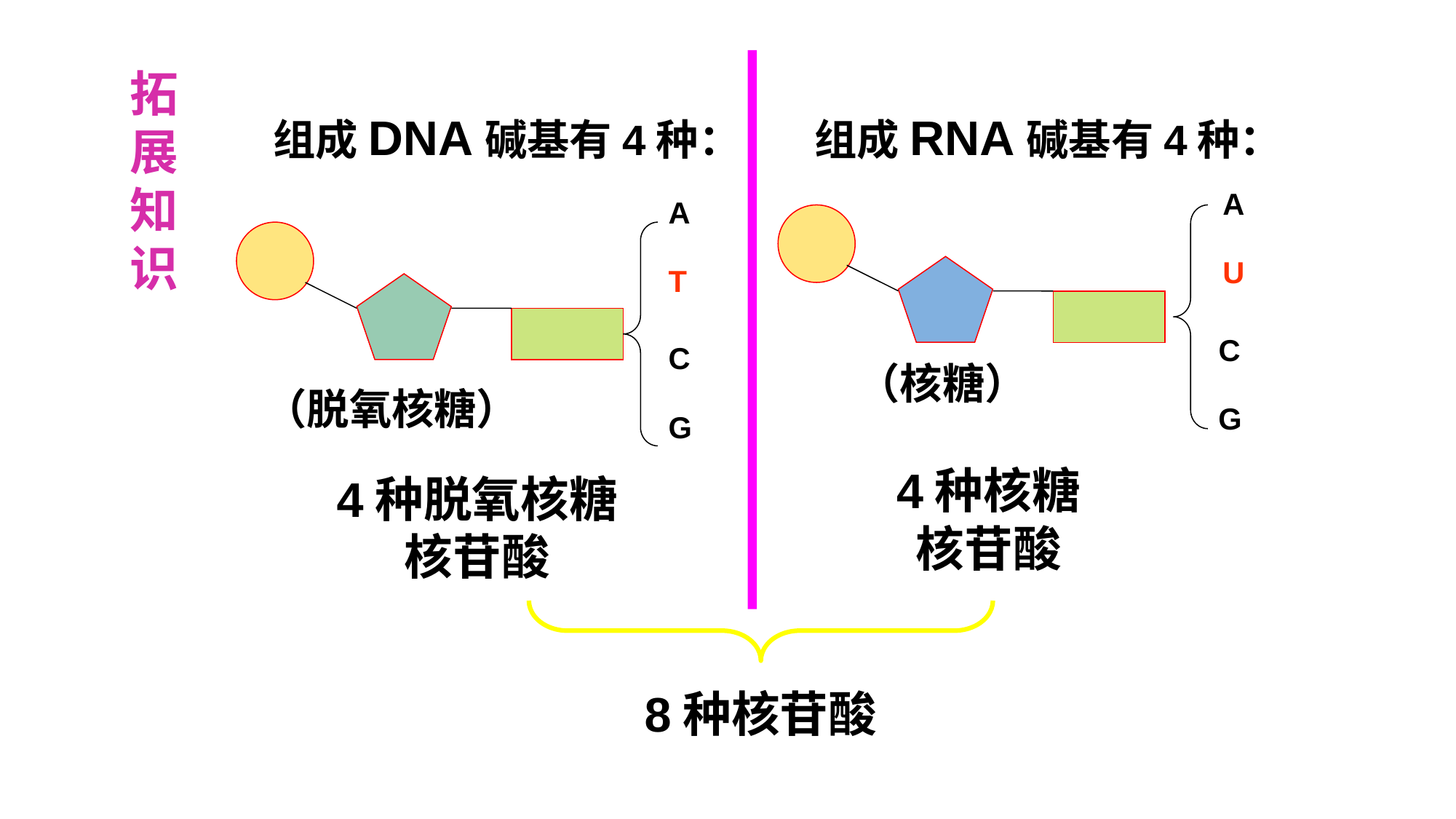

拓展知识
组成DNA碱基有4种：
组成RNA碱基有4种：
A

U
C
 G
A

T
C
G

（核糖）

（脱氧核糖）
4种核糖核苷酸
4种脱氧核糖核苷酸

8种核苷酸